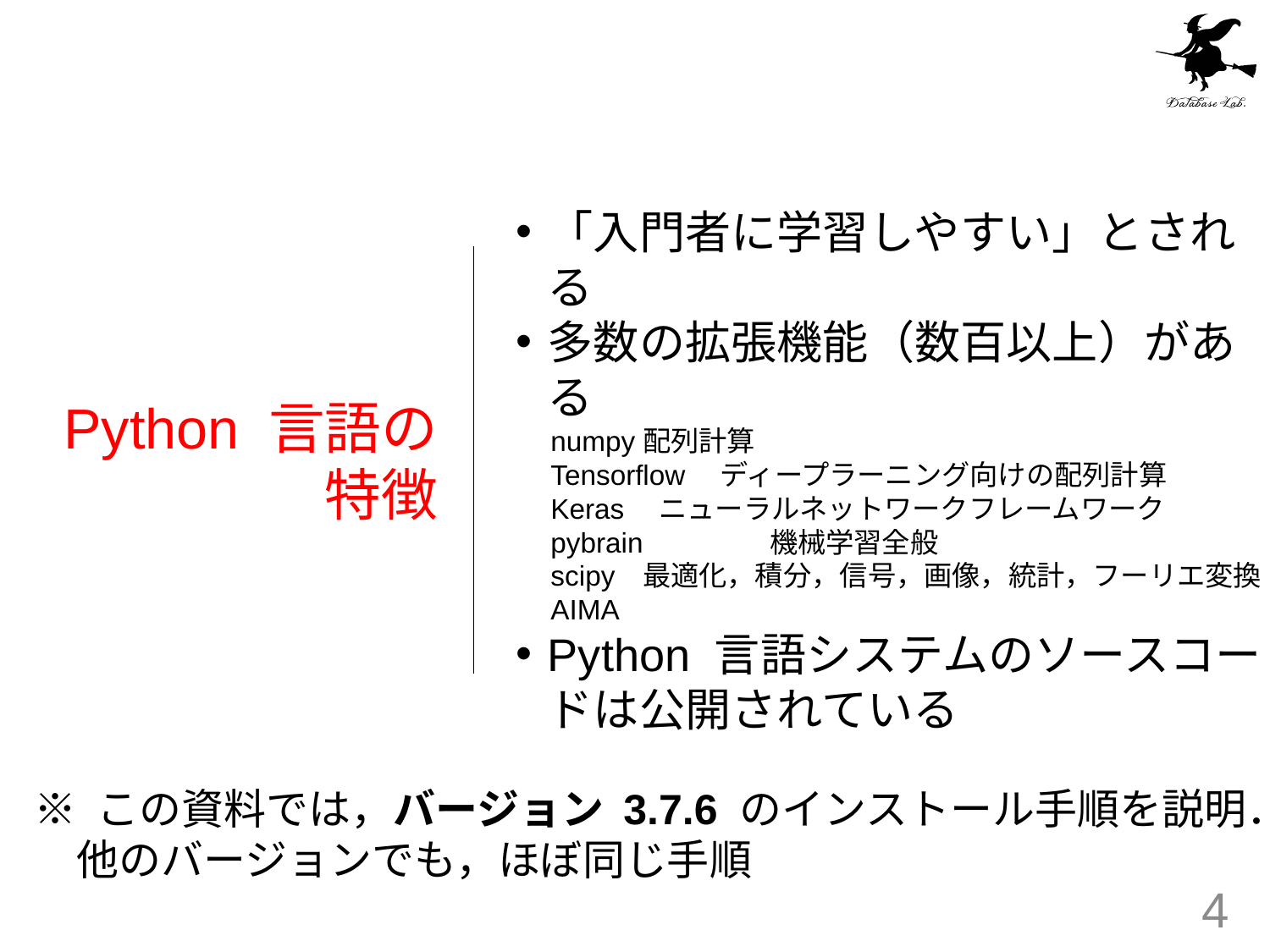

「入門者に学習しやすい」とされる
多数の拡張機能（数百以上）がある
　numpy	配列計算
　Tensorflow　ディープラーニング向けの配列計算
　Keras　ニューラルネットワークフレームワーク
　pybrain	機械学習全般
　scipy	最適化，積分，信号，画像，統計，フーリエ変換
　AIMA
Python 言語システムのソースコードは公開されている

# Python 言語の 特徴
※ この資料では，バージョン 3.7.6 のインストール手順を説明．
　他のバージョンでも，ほぼ同じ手順
4